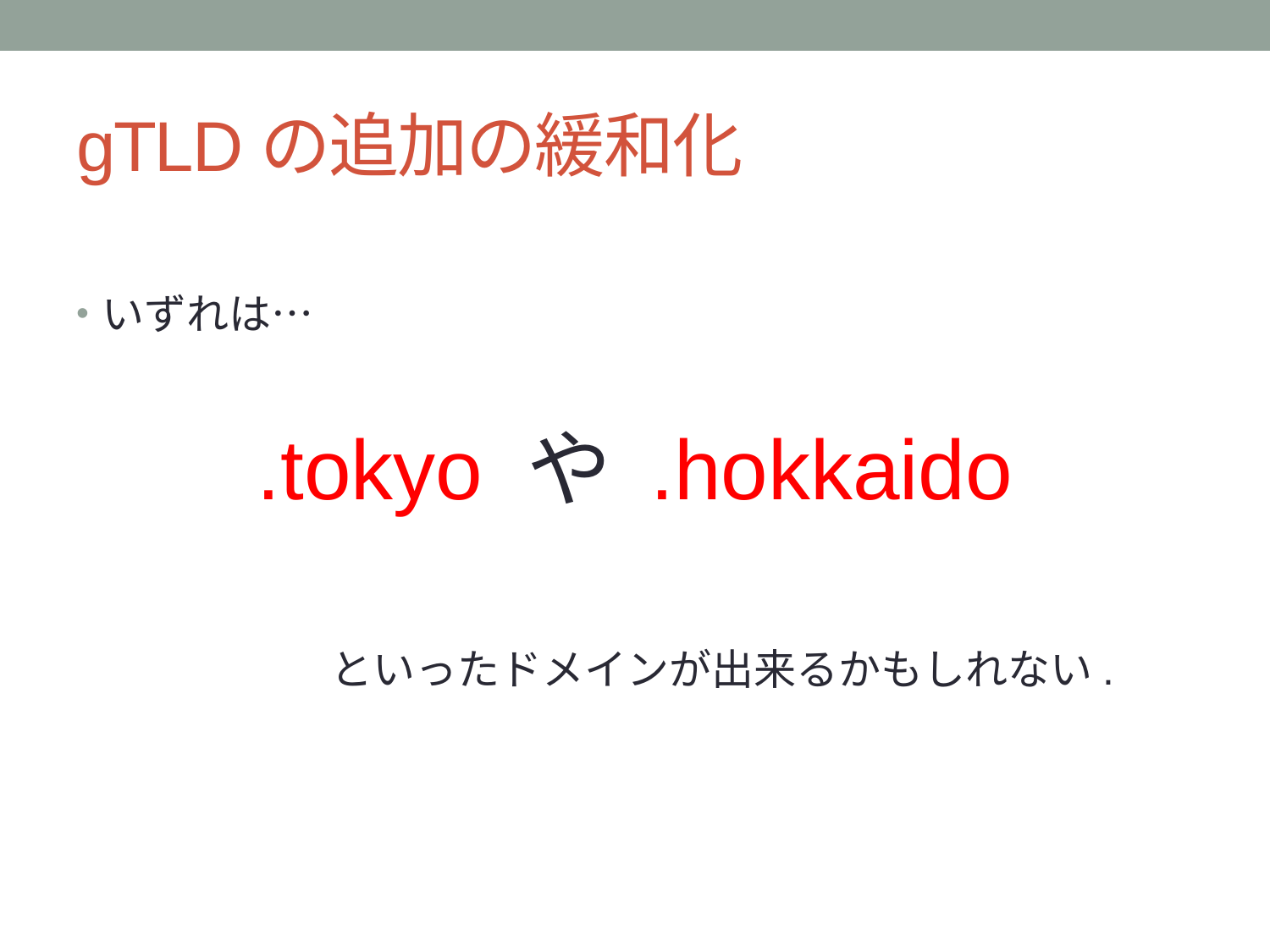

# gTLDの追加の緩和化

いずれは…

 .tokyo や .hokkaido

		といったドメインが出来るかもしれない.